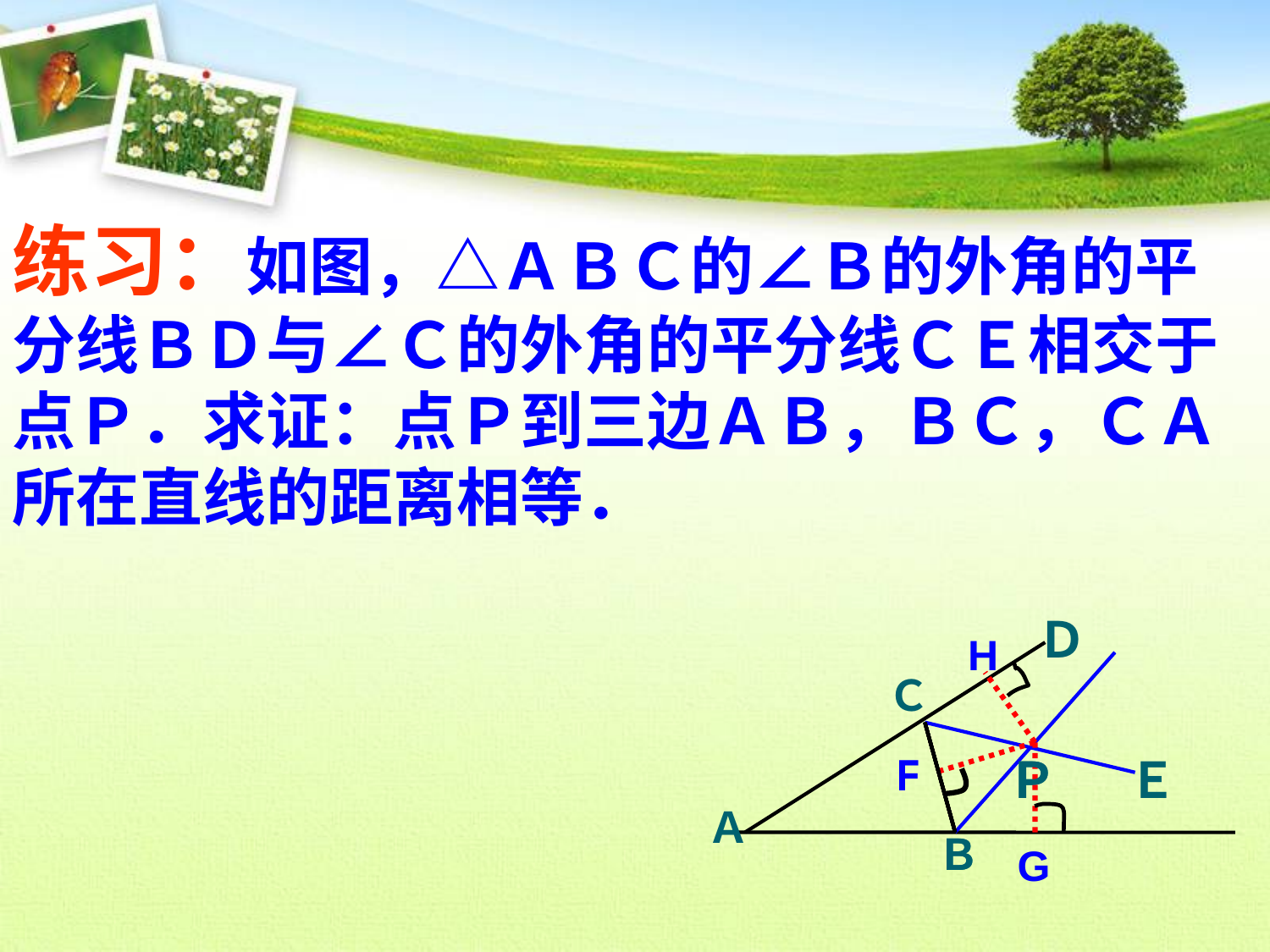

练习：如图，△ＡＢＣ的∠Ｂ的外角的平分线ＢＤ与∠Ｃ的外角的平分线ＣＥ相交于点Ｐ．求证：点Ｐ到三边ＡＢ，ＢＣ，ＣＡ所在直线的距离相等．
Ｄ
H

Ｃ

F

Ｐ
Ｐ

Ｅ

Ａ

Ｂ
Ｂ

G